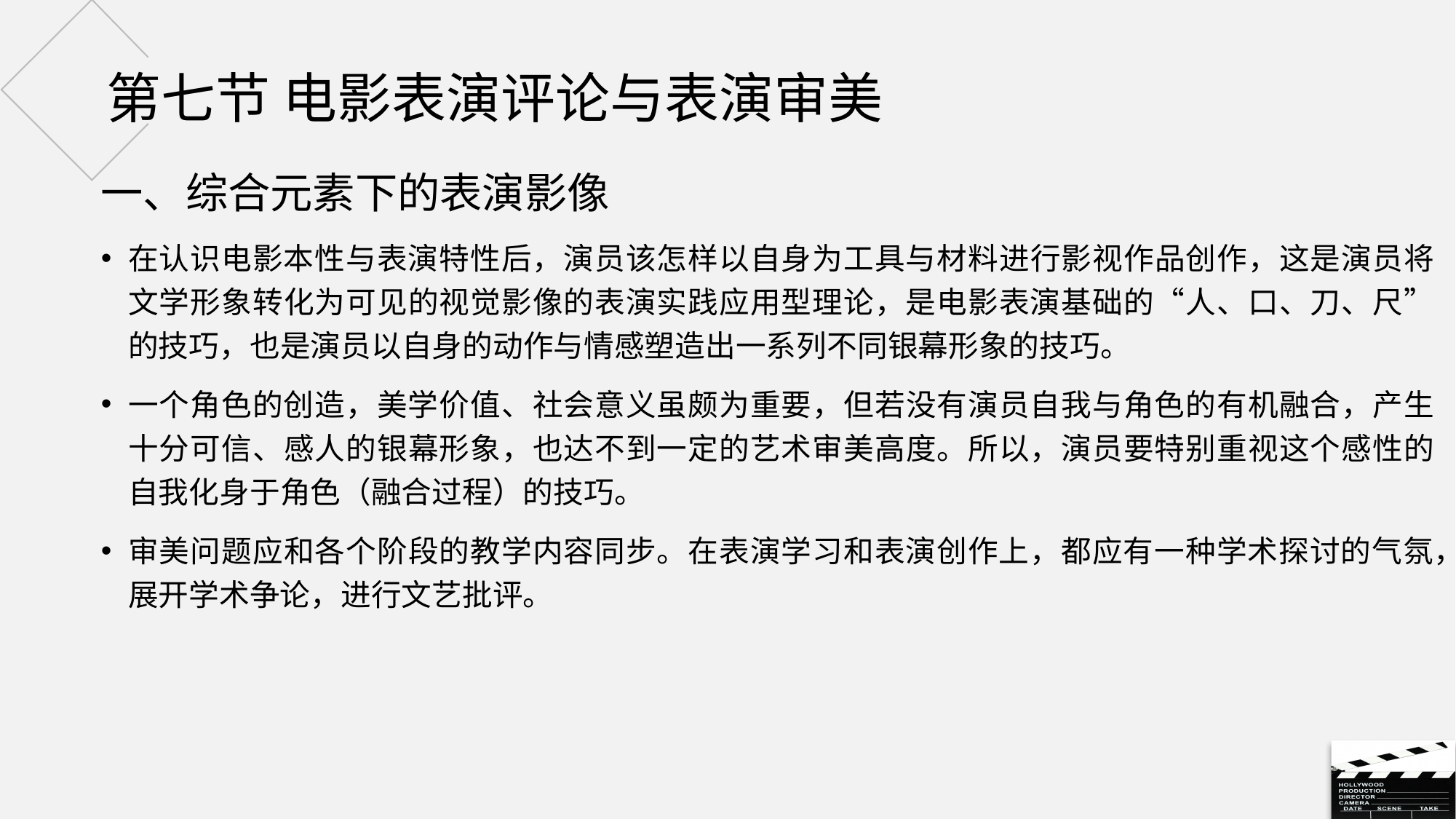

# 第七节 电影表演评论与表演审美
一、综合元素下的表演影像
在认识电影本性与表演特性后，演员该怎样以自身为工具与材料进行影视作品创作，这是演员将文学形象转化为可见的视觉影像的表演实践应用型理论，是电影表演基础的“人、口、刀、尺”的技巧，也是演员以自身的动作与情感塑造出一系列不同银幕形象的技巧。
一个角色的创造，美学价值、社会意义虽颇为重要，但若没有演员自我与角色的有机融合，产生十分可信、感人的银幕形象，也达不到一定的艺术审美高度。所以，演员要特别重视这个感性的自我化身于角色（融合过程）的技巧。
审美问题应和各个阶段的教学内容同步。在表演学习和表演创作上，都应有一种学术探讨的气氛，展开学术争论，进行文艺批评。